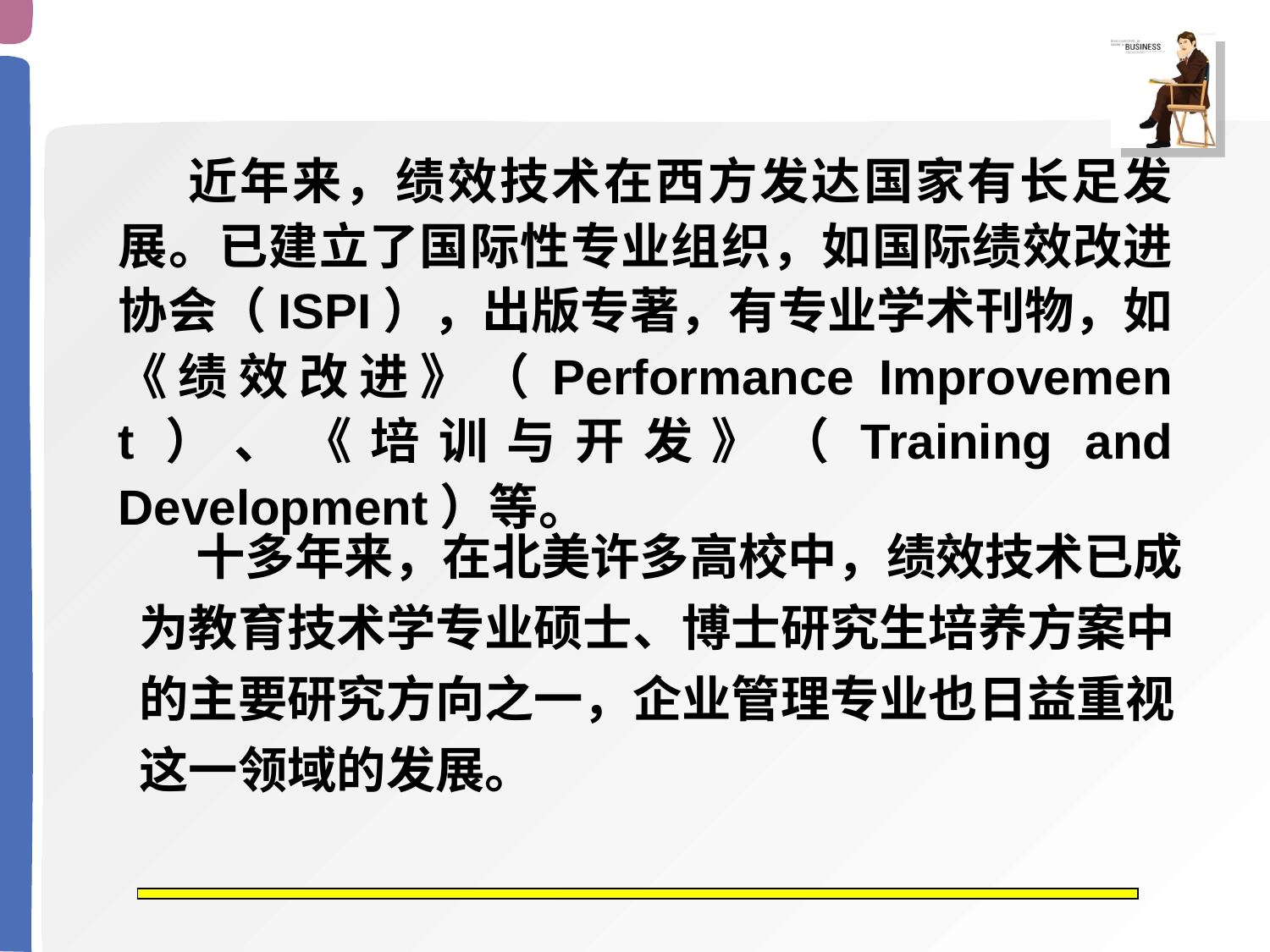

近年来，绩效技术在西方发达国家有长足发展。已建立了国际性专业组织，如国际绩效改进协会（ISPI），出版专著，有专业学术刊物，如《绩效改进》（Performance Improvement）、《培训与开发》（Training and Development）等。
    十多年来，在北美许多高校中，绩效技术已成为教育技术学专业硕士、博士研究生培养方案中的主要研究方向之一，企业管理专业也日益重视这一领域的发展。